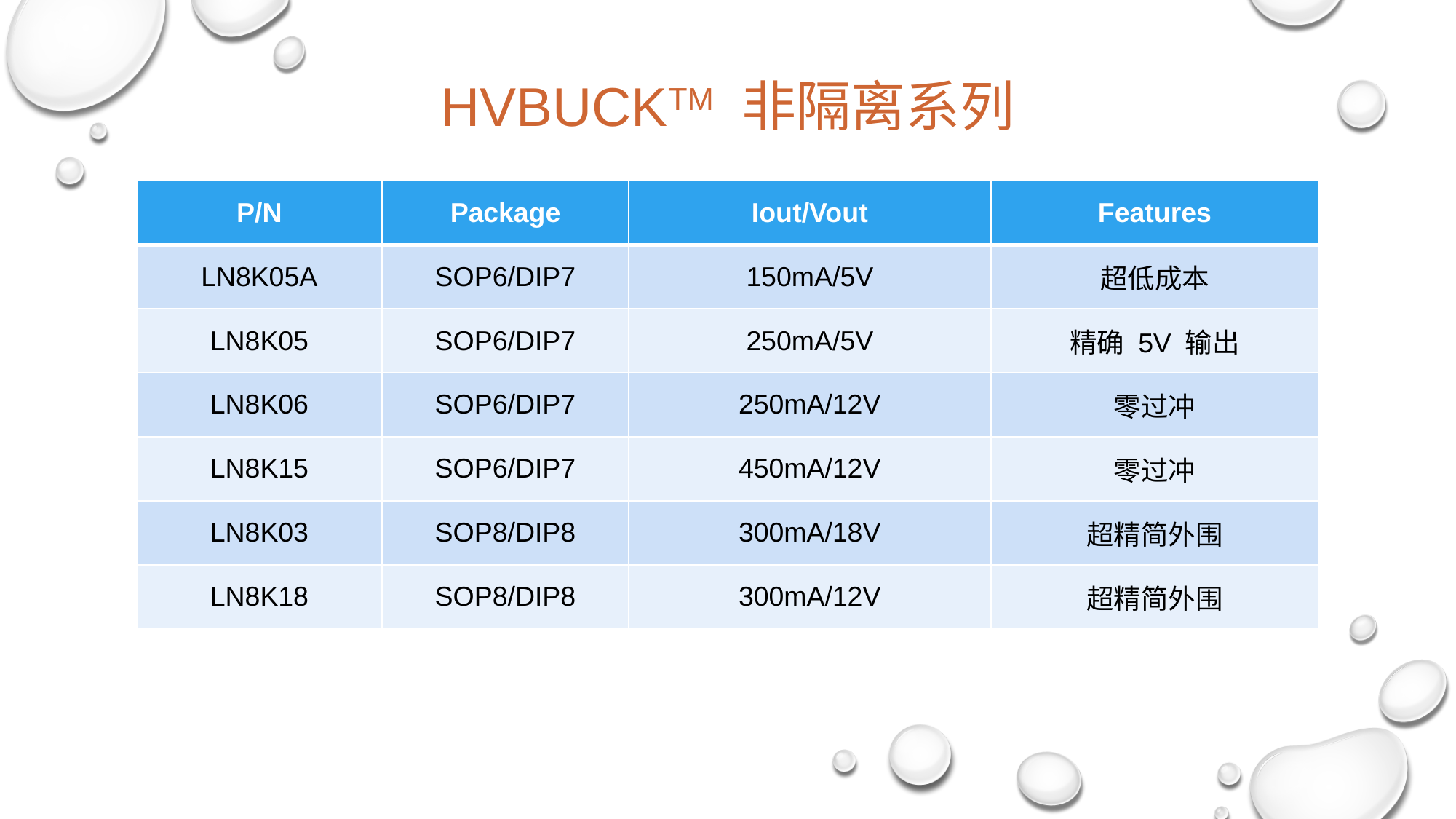

HVBUCKTM 非隔离系列
| P/N | Package | Iout/Vout | Features |
| --- | --- | --- | --- |
| LN8K05A | SOP6/DIP7 | 150mA/5V | 超低成本 |
| LN8K05 | SOP6/DIP7 | 250mA/5V | 精确 5V 输出 |
| LN8K06 | SOP6/DIP7 | 250mA/12V | 零过冲 |
| LN8K15 | SOP6/DIP7 | 450mA/12V | 零过冲 |
| LN8K03 | SOP8/DIP8 | 300mA/18V | 超精简外围 |
| LN8K18 | SOP8/DIP8 | 300mA/12V | 超精简外围 |